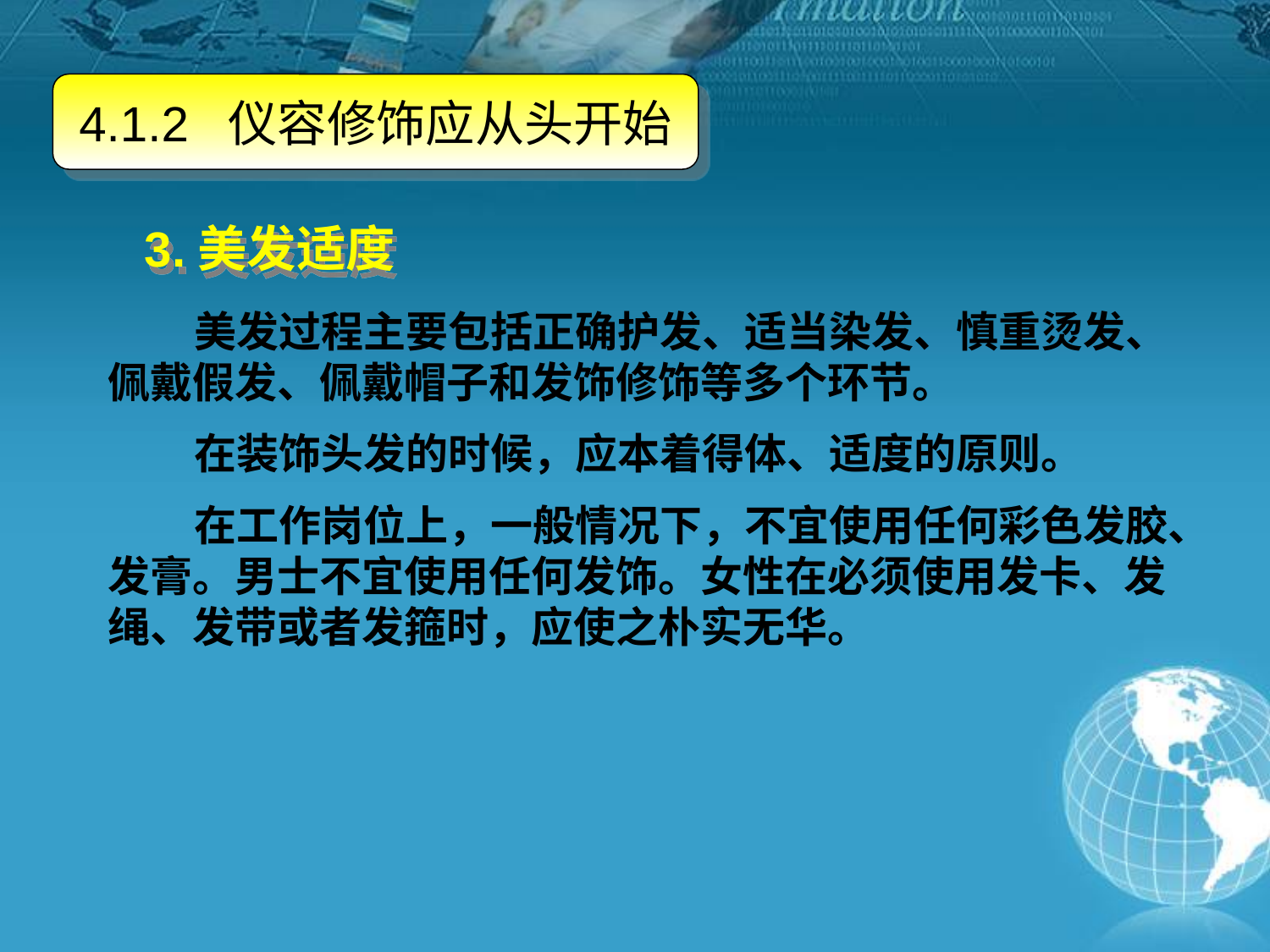

4.1.2  仪容修饰应从头开始
3.美发适度
        美发过程主要包括正确护发、适当染发、慎重烫发、佩戴假发、佩戴帽子和发饰修饰等多个环节。
        在装饰头发的时候，应本着得体、适度的原则。
        在工作岗位上，一般情况下，不宜使用任何彩色发胶、发膏。男士不宜使用任何发饰。女性在必须使用发卡、发绳、发带或者发箍时，应使之朴实无华。